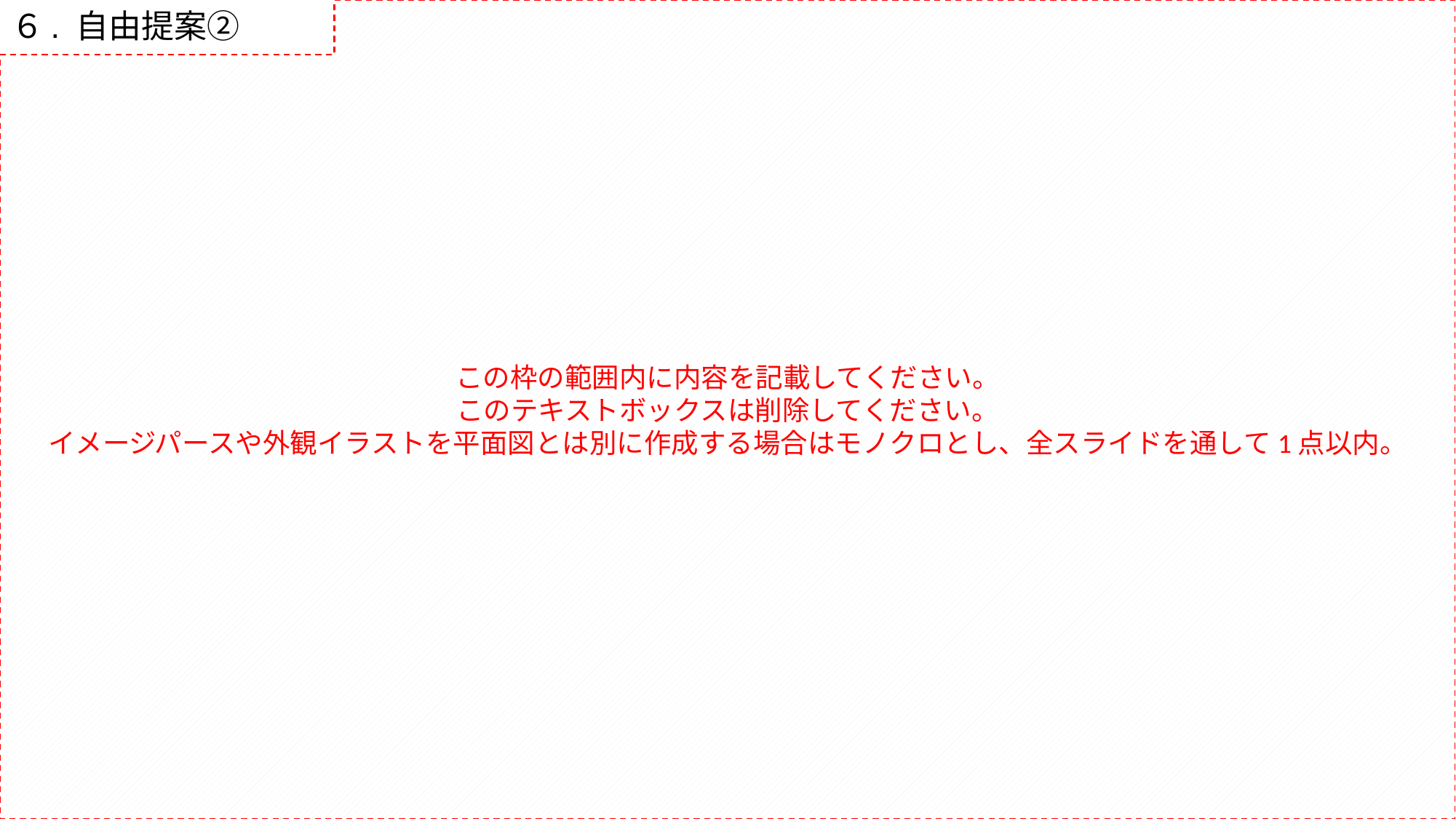

# ６. 自由提案②
この枠の範囲内に内容を記載してください。
このテキストボックスは削除してください。
イメージパースや外観イラストを平面図とは別に作成する場合はモノクロとし、全スライドを通して1点以内。